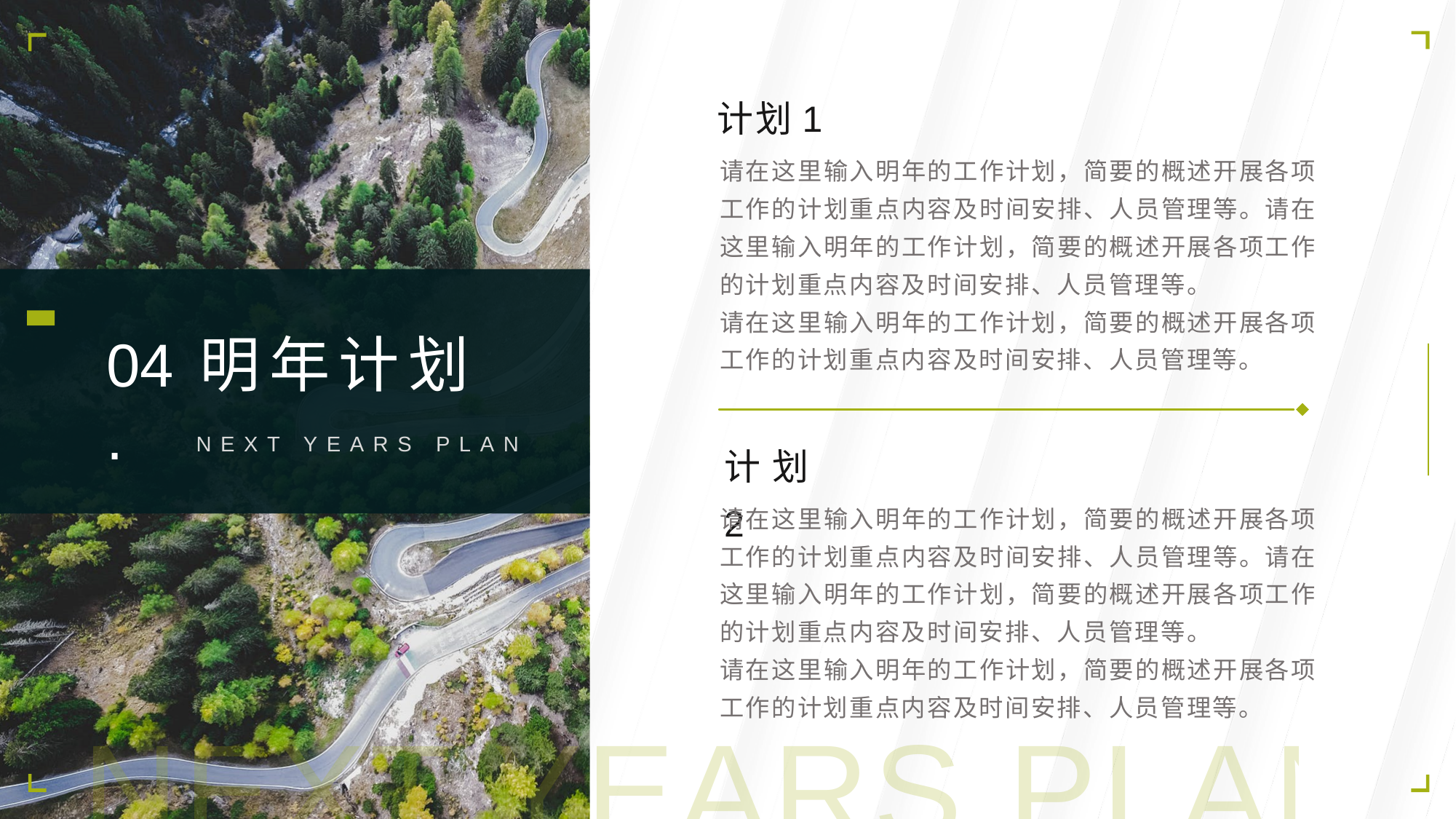

计划1
请在这里输入明年的工作计划，简要的概述开展各项工作的计划重点内容及时间安排、人员管理等。请在这里输入明年的工作计划，简要的概述开展各项工作的计划重点内容及时间安排、人员管理等。
请在这里输入明年的工作计划，简要的概述开展各项工作的计划重点内容及时间安排、人员管理等。

04.
明年计划
NEXT YEARS PLAN
计划2
请在这里输入明年的工作计划，简要的概述开展各项工作的计划重点内容及时间安排、人员管理等。请在这里输入明年的工作计划，简要的概述开展各项工作的计划重点内容及时间安排、人员管理等。
请在这里输入明年的工作计划，简要的概述开展各项工作的计划重点内容及时间安排、人员管理等。

NEXT YEARS PLAN